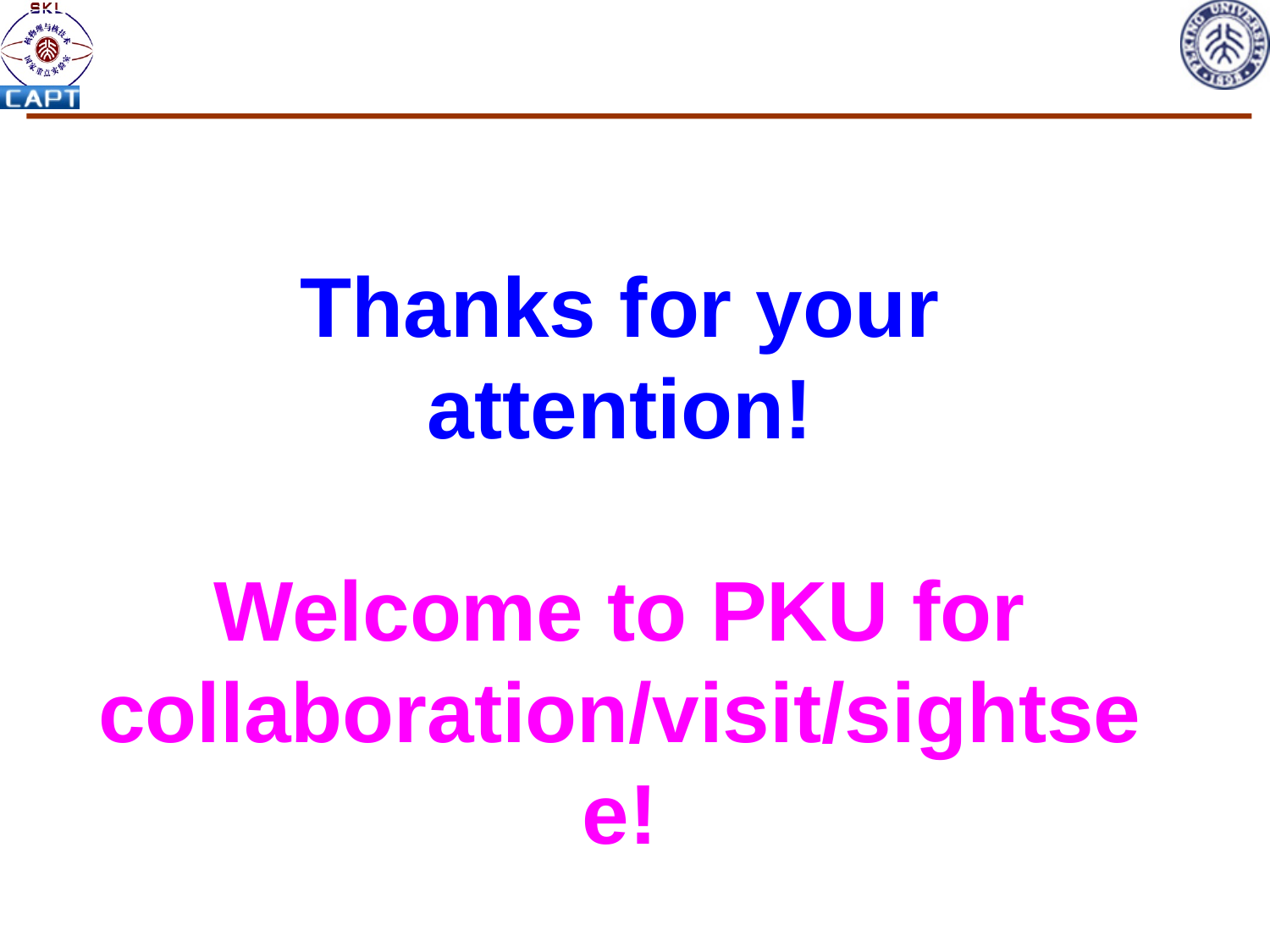

Thanks for your attention!

Welcome to PKU for collaboration/visit/sightsee!

CLAPA招收博士后研究人员，待遇面议